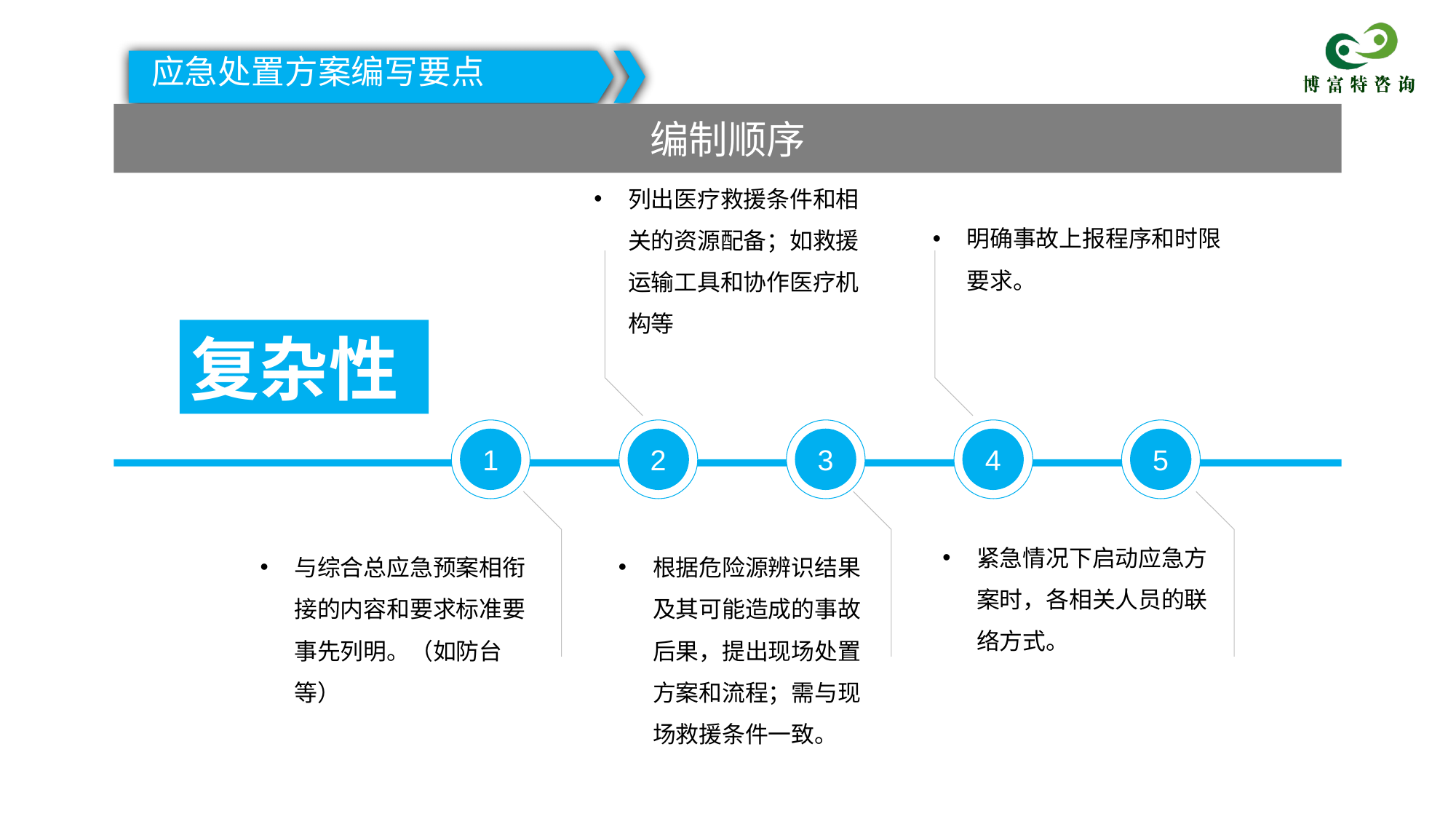

应急处置方案编写要点

编制顺序
列出医疗救援条件和相关的资源配备；如救援运输工具和协作医疗机构等
明确事故上报程序和时限要求。

复杂性

1
2
3
4
5

紧急情况下启动应急方案时，各相关人员的联络方式。
与综合总应急预案相衔接的内容和要求标准要事先列明。（如防台等）
根据危险源辨识结果及其可能造成的事故后果，提出现场处置方案和流程；需与现场救援条件一致。